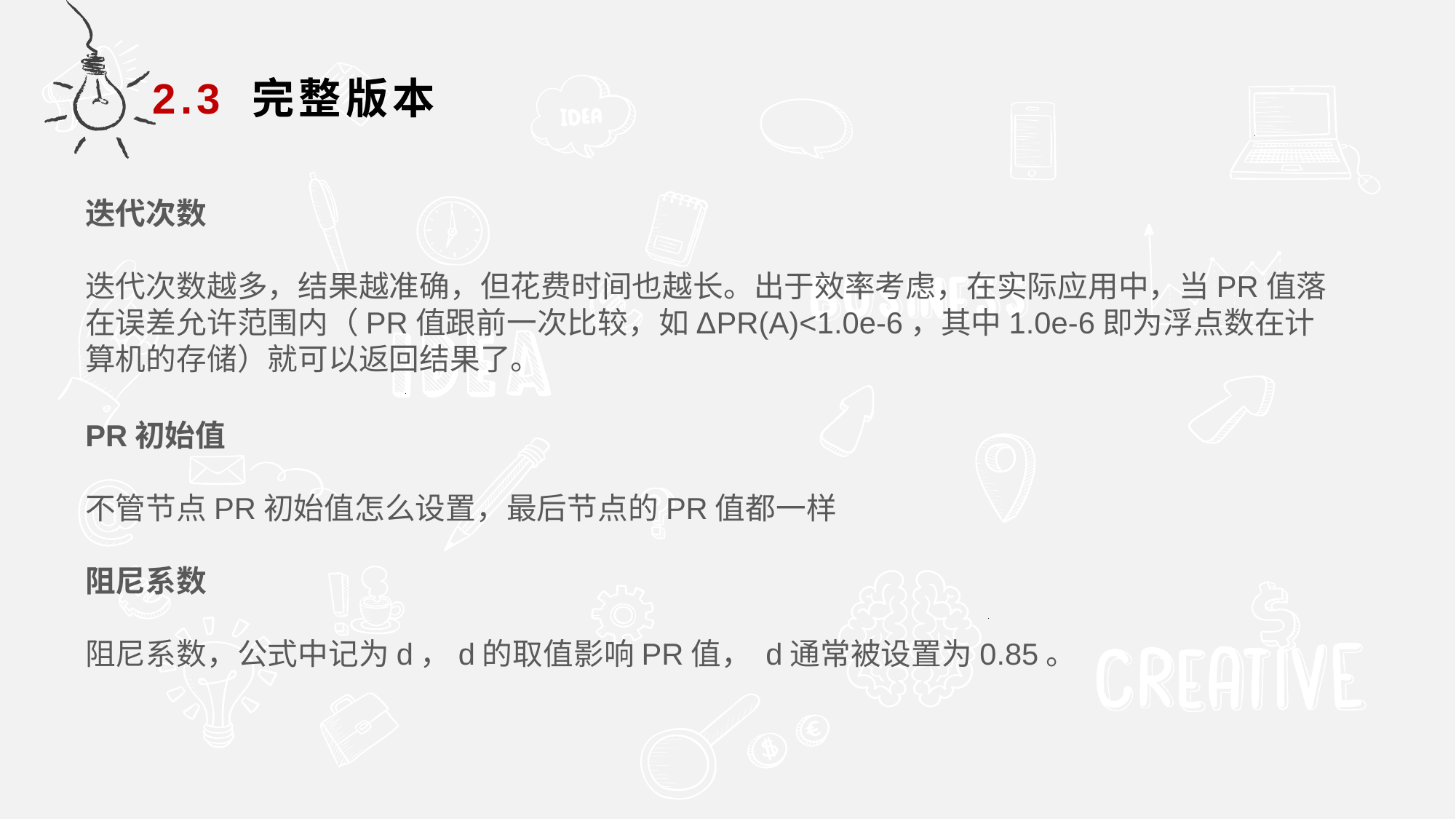

2.3 完整版本
迭代次数

迭代次数越多，结果越准确，但花费时间也越长。出于效率考虑，在实际应用中，当PR值落在误差允许范围内（PR值跟前一次比较，如ΔPR(A)<1.0e-6，其中1.0e-6即为浮点数在计算机的存储）就可以返回结果了。
PR初始值

不管节点PR初始值怎么设置，最后节点的PR值都一样

阻尼系数

阻尼系数，公式中记为d，d的取值影响PR值， d通常被设置为0.85。